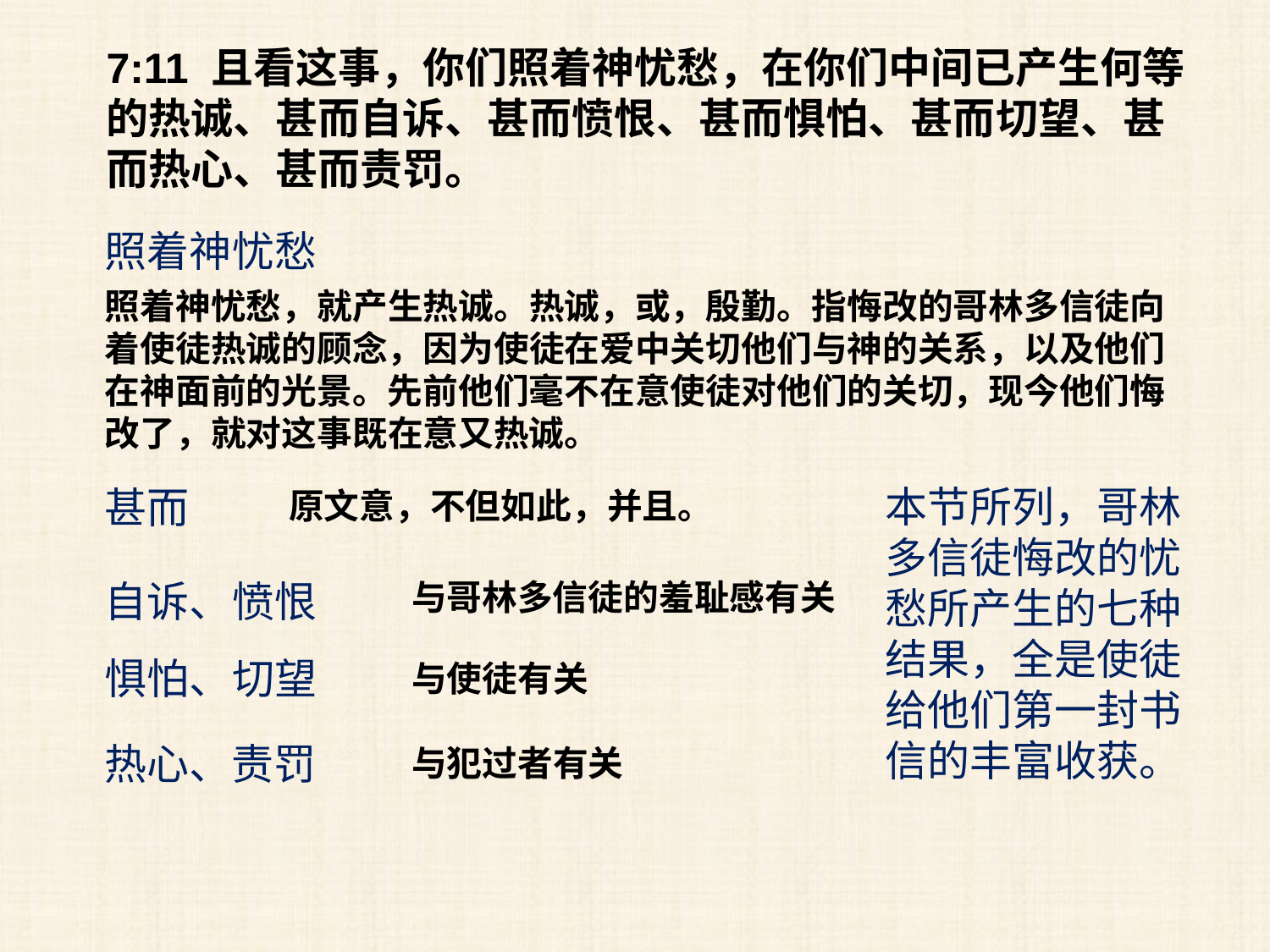

7:11 且看这事，你们照着神忧愁，在你们中间已产生何等的热诚、甚而自诉、甚而愤恨、甚而惧怕、甚而切望、甚而热心、甚而责罚。
照着神忧愁
照着神忧愁，就产生热诚。热诚，或，殷勤。指悔改的哥林多信徒向着使徒热诚的顾念，因为使徒在爱中关切他们与神的关系，以及他们在神面前的光景。先前他们毫不在意使徒对他们的关切，现今他们悔改了，就对这事既在意又热诚。
本节所列，哥林多信徒悔改的忧愁所产生的七种结果，全是使徒给他们第一封书信的丰富收获。
甚而
原文意，不但如此，并且。
自诉、愤恨
与哥林多信徒的羞耻感有关
惧怕、切望
与使徒有关
热心、责罚
与犯过者有关